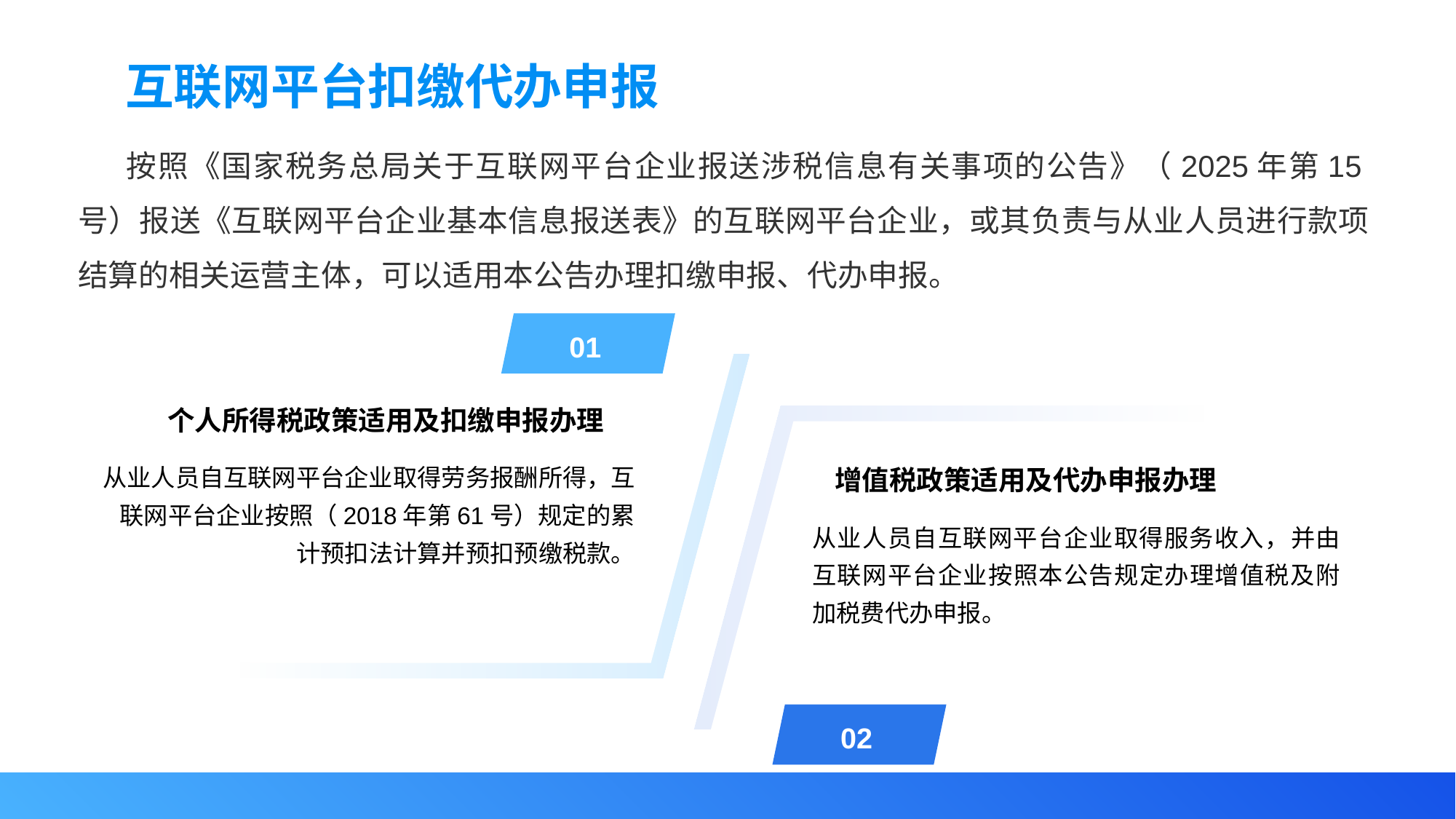

互联网平台扣缴代办申报
按照《国家税务总局关于互联网平台企业报送涉税信息有关事项的公告》（2025年第15号）报送《互联网平台企业基本信息报送表》的互联网平台企业，或其负责与从业人员进行款项结算的相关运营主体，可以适用本公告办理扣缴申报、代办申报。

01

个人所得税政策适用及扣缴申报办理

从业人员自互联网平台企业取得劳务报酬所得，互联网平台企业按照（2018年第61号）规定的累计预扣法计算并预扣预缴税款。
增值税政策适用及代办申报办理
从业人员自互联网平台企业取得服务收入，并由互联网平台企业按照本公告规定办理增值税及附加税费代办申报。

02